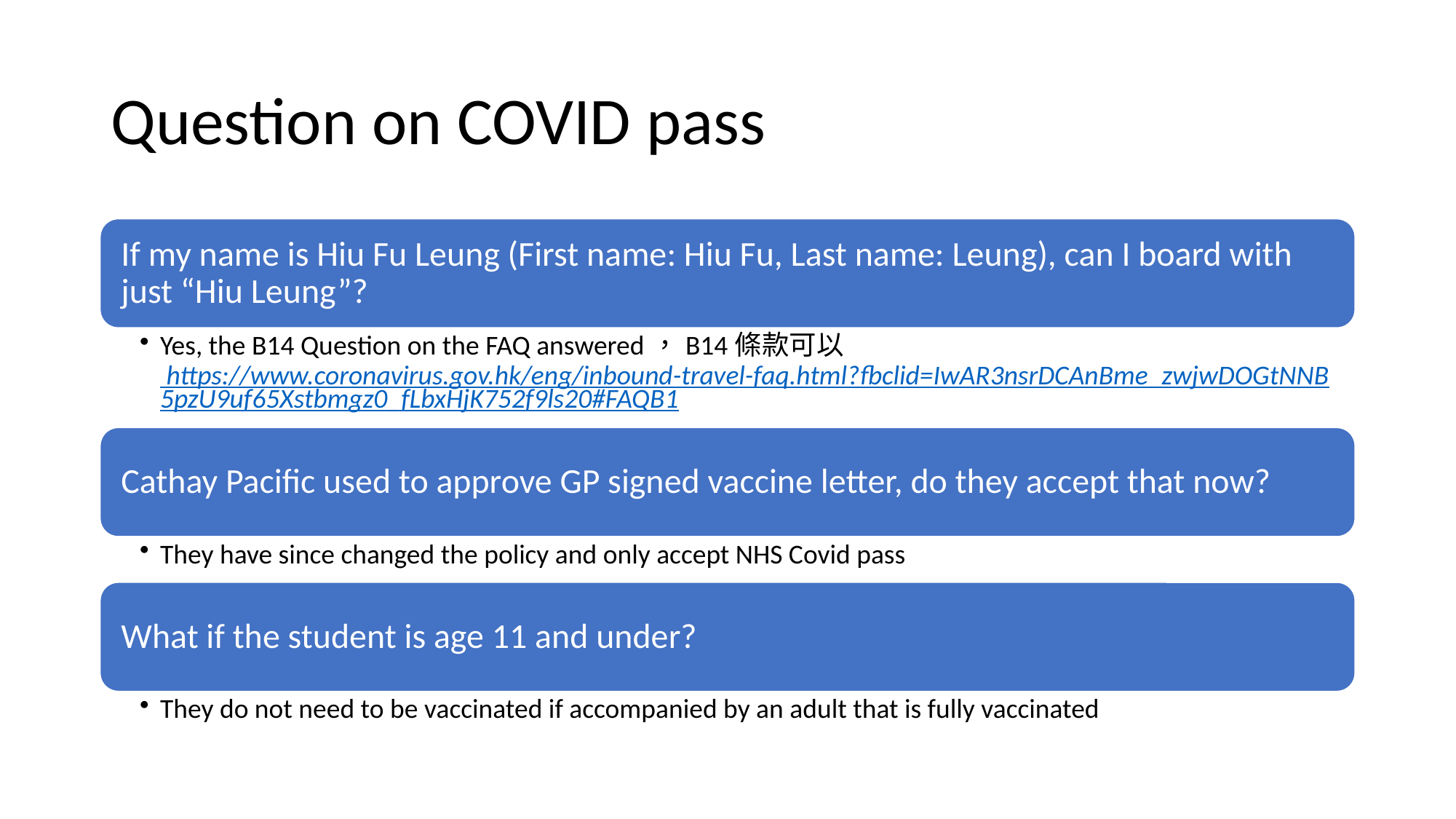

# Question on COVID pass
If my name is Hiu Fu Leung (First name: Hiu Fu, Last name: Leung), can I board with just “Hiu Leung”?
Yes, the B14 Question on the FAQ answered，B14條款可以  https://www.coronavirus.gov.hk/eng/inbound-travel-faq.html?fbclid=IwAR3nsrDCAnBme_zwjwDOGtNNB5pzU9uf65Xstbmgz0_fLbxHjK752f9ls20#FAQB1
Cathay Pacific used to approve GP signed vaccine letter, do they accept that now?
They have since changed the policy and only accept NHS Covid pass
What if the student is age 11 and under?
They do not need to be vaccinated if accompanied by an adult that is fully vaccinated